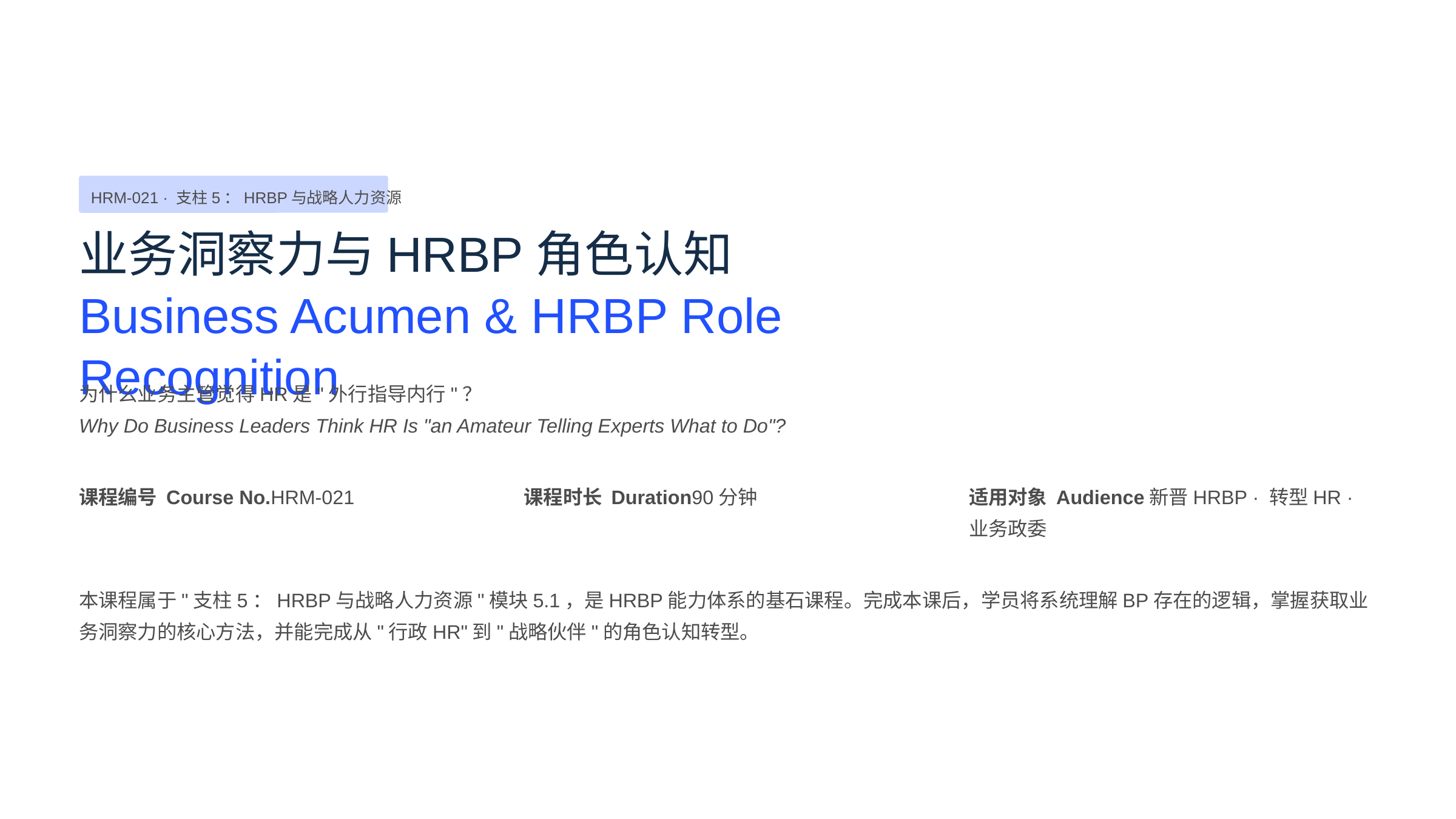

HRM-021 · 支柱5：HRBP与战略人力资源
业务洞察力与HRBP角色认知
Business Acumen & HRBP Role Recognition
为什么业务主管觉得HR是"外行指导内行"？
Why Do Business Leaders Think HR Is "an Amateur Telling Experts What to Do"?
课程编号 Course No.HRM-021
课程时长 Duration90分钟
适用对象 Audience新晋HRBP · 转型HR · 业务政委
本课程属于"支柱5：HRBP与战略人力资源"模块5.1，是HRBP能力体系的基石课程。完成本课后，学员将系统理解BP存在的逻辑，掌握获取业务洞察力的核心方法，并能完成从"行政HR"到"战略伙伴"的角色认知转型。